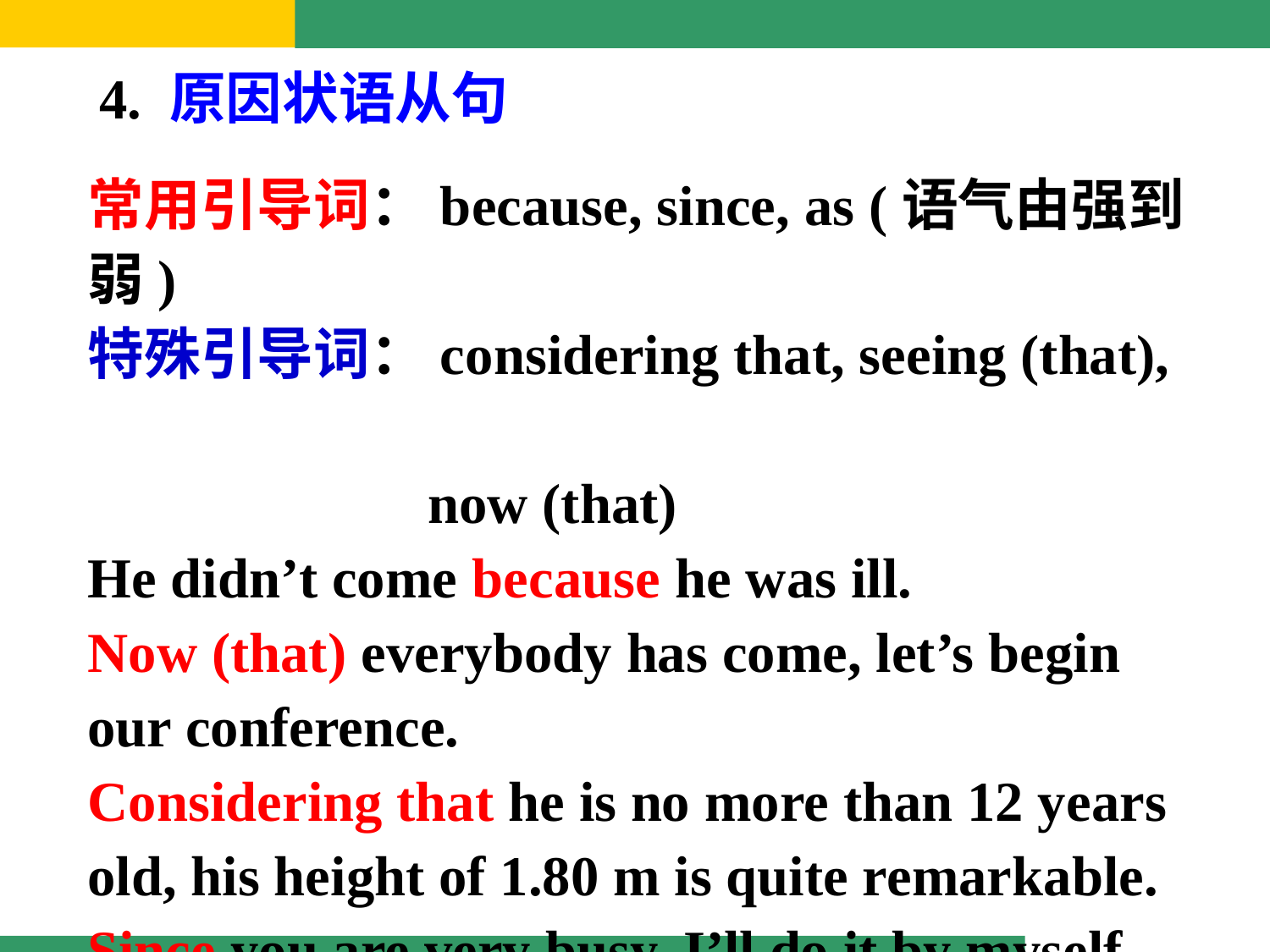

4. 原因状语从句
常用引导词：because, since, as (语气由强到弱)
特殊引导词：considering that, seeing (that),
                        now (that)
He didn’t come because he was ill.
Now (that) everybody has come, let’s begin our conference.
Considering that he is no more than 12 years old, his height of 1.80 m is quite remarkable.
Since you are very busy, I’ll do it by myself.